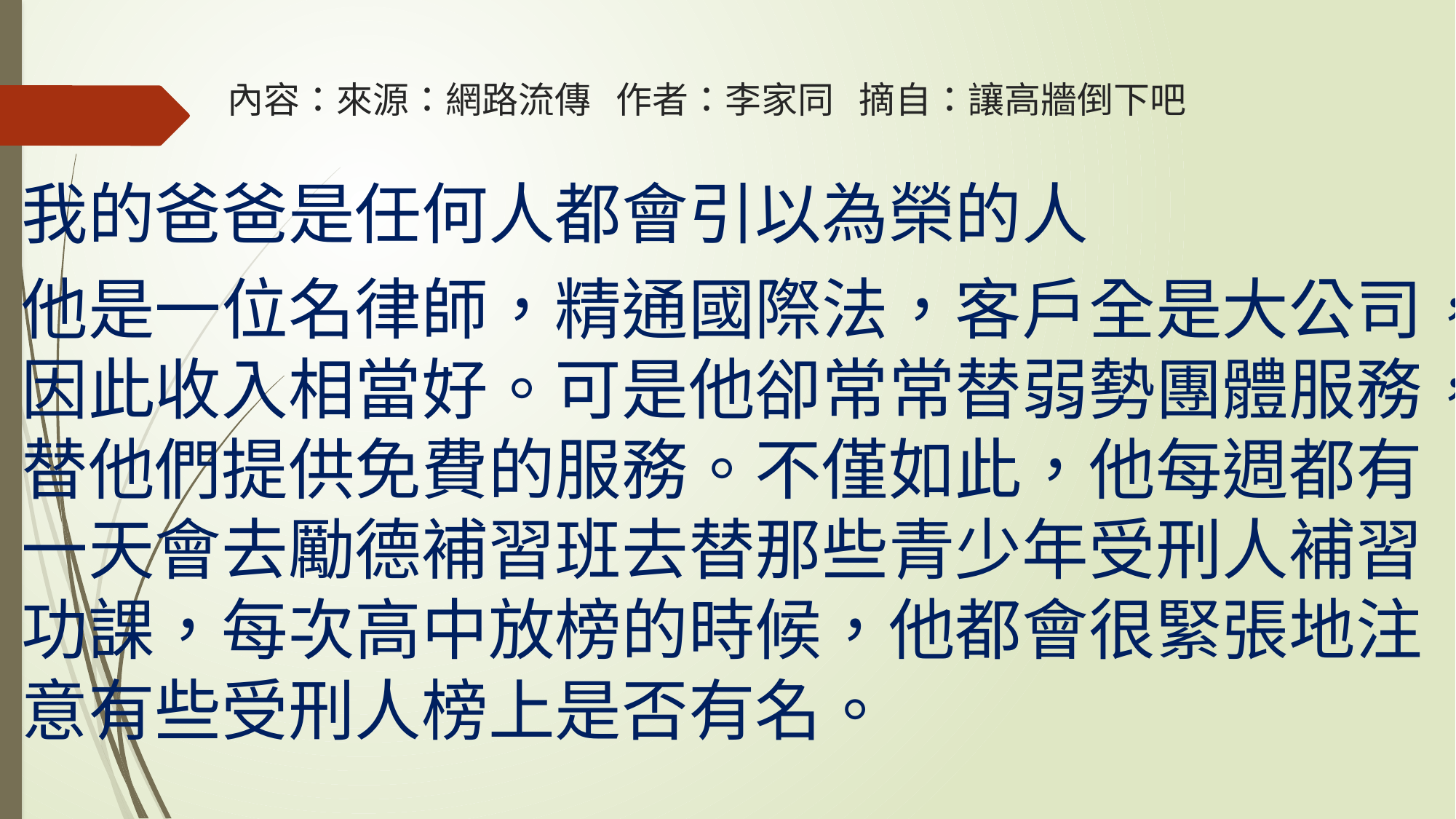

我的爸爸是任何人都會引以為榮的人
他是一位名律師，精通國際法，客戶全是大公司，因此收入相當好。可是他卻常常替弱勢團體服務，替他們提供免費的服務。不僅如此，他每週都有一天會去勵德補習班去替那些青少年受刑人補習功課，每次高中放榜的時候，他都會很緊張地注意有些受刑人榜上是否有名。

# 內容：來源：網路流傳   作者：李家同   摘自：讓高牆倒下吧